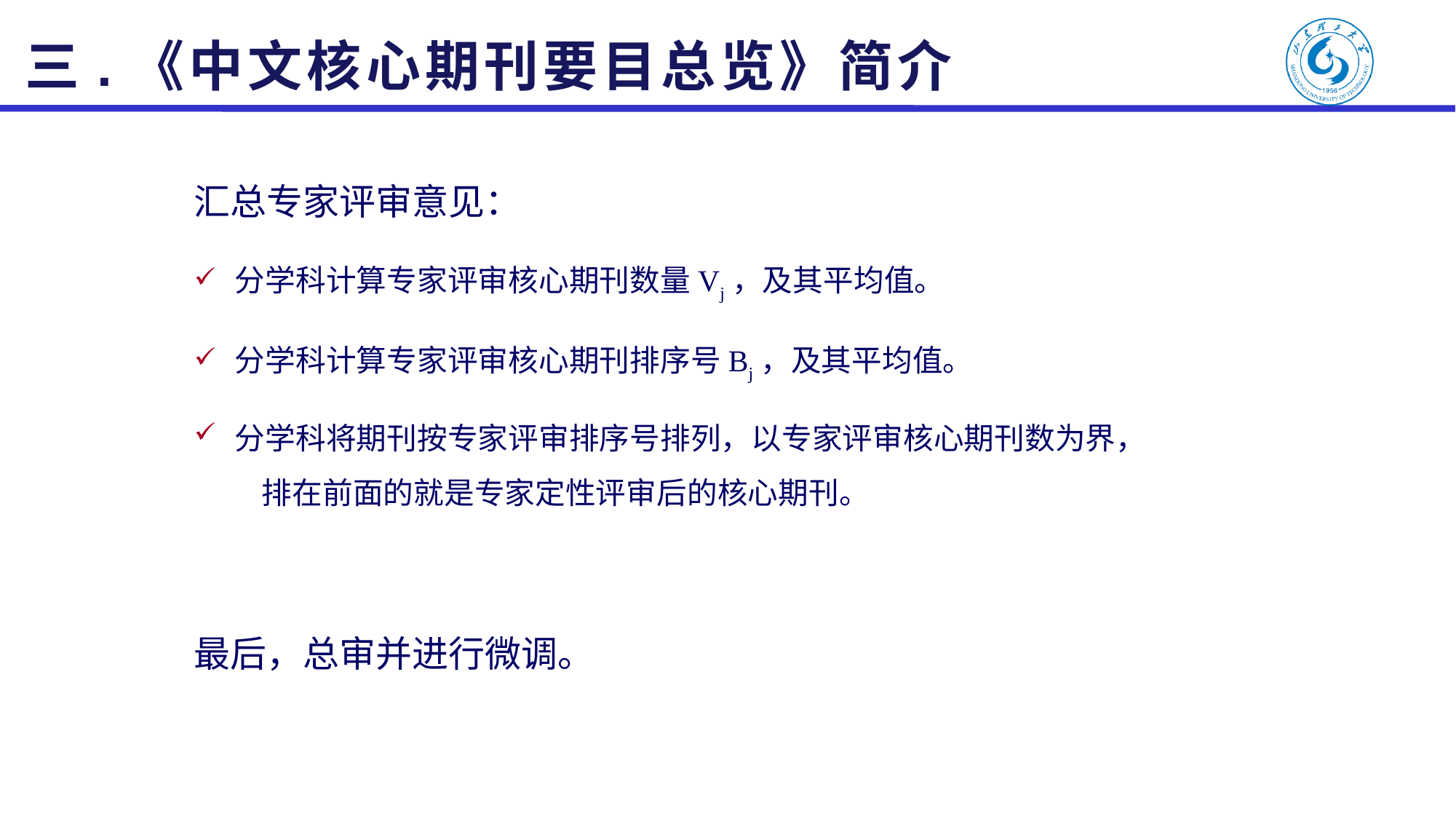

三.《中文核心期刊要目总览》简介
汇总专家评审意见：
分学科计算专家评审核心期刊数量Vj，及其平均值。
分学科计算专家评审核心期刊排序号Bj，及其平均值。
分学科将期刊按专家评审排序号排列，以专家评审核心期刊数为界，    排在前面的就是专家定性评审后的核心期刊。

最后，总审并进行微调。